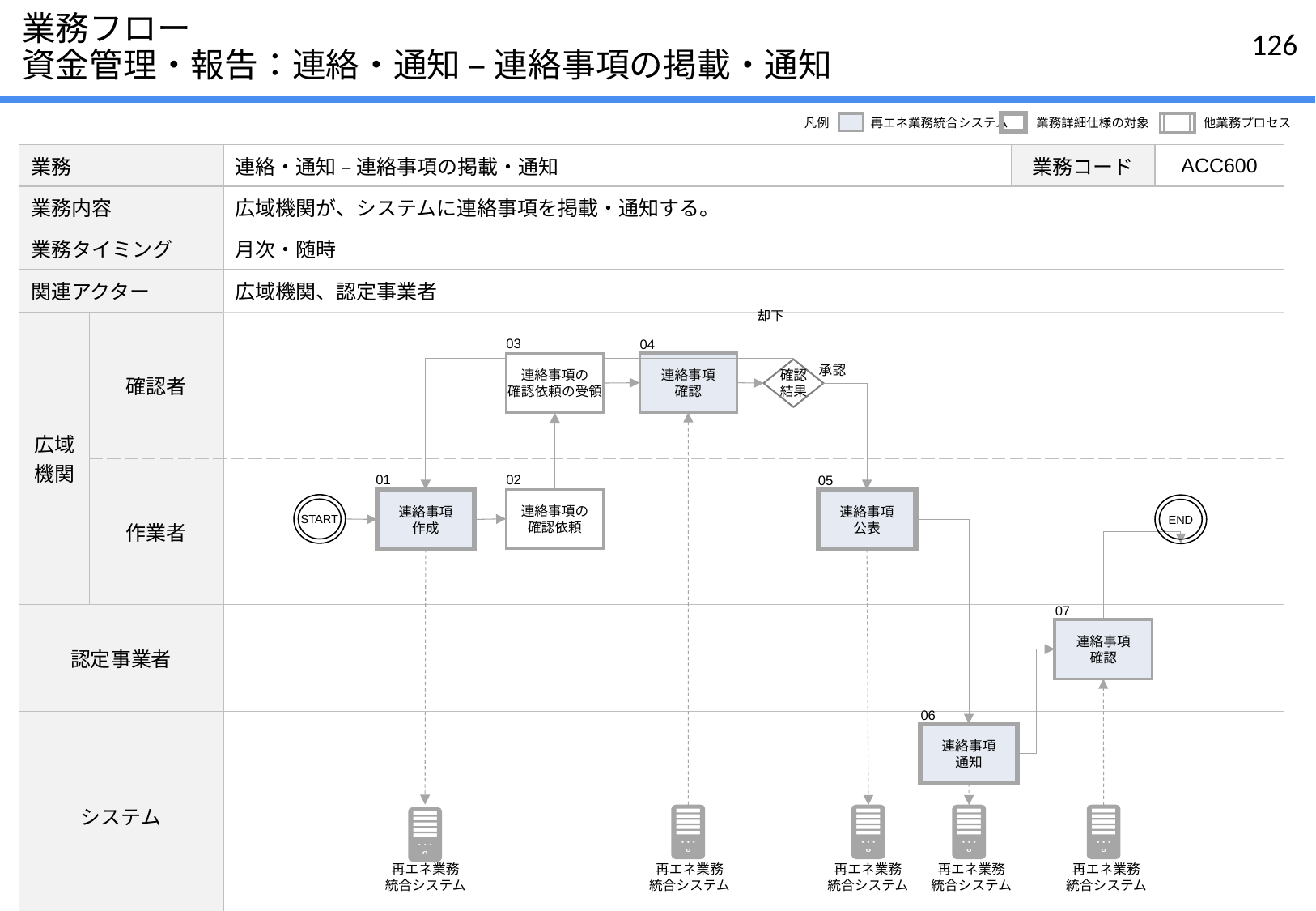

# 業務フロー 資金管理・報告：連絡・通知 – 連絡事項の掲載・通知
凡例
再エネ業務統合システム
業務詳細仕様の対象
他業務プロセス

| 業務 |  | 連絡・通知 – 連絡事項の掲載・通知 | 業務コード | ACC600 |
| --- | --- | --- | --- | --- |
| 業務内容 |  | 広域機関が、システムに連絡事項を掲載・通知する。 |  |  |
| 業務タイミング |  | 月次・随時 |  |  |
| 関連アクター |  | 広域機関、認定事業者 |  |  |
| 広域機関 | 確認者 |  |  |  |
|  | 作業者 |  |  |  |
| 認定事業者 |  |  |  |  |
| システム |  |  |  |  |
却下
04
連絡事項
確認
03
連絡事項の
確認依頼の受領
承認
確認
結果
01
連絡事項
作成
05
連絡事項
公表
02
連絡事項の
確認依頼
START
END
07
連絡事項
確認
06
連絡事項
通知

再エネ業務
統合システム
再エネ業務
統合システム
再エネ業務
統合システム
再エネ業務
統合システム
再エネ業務
統合システム